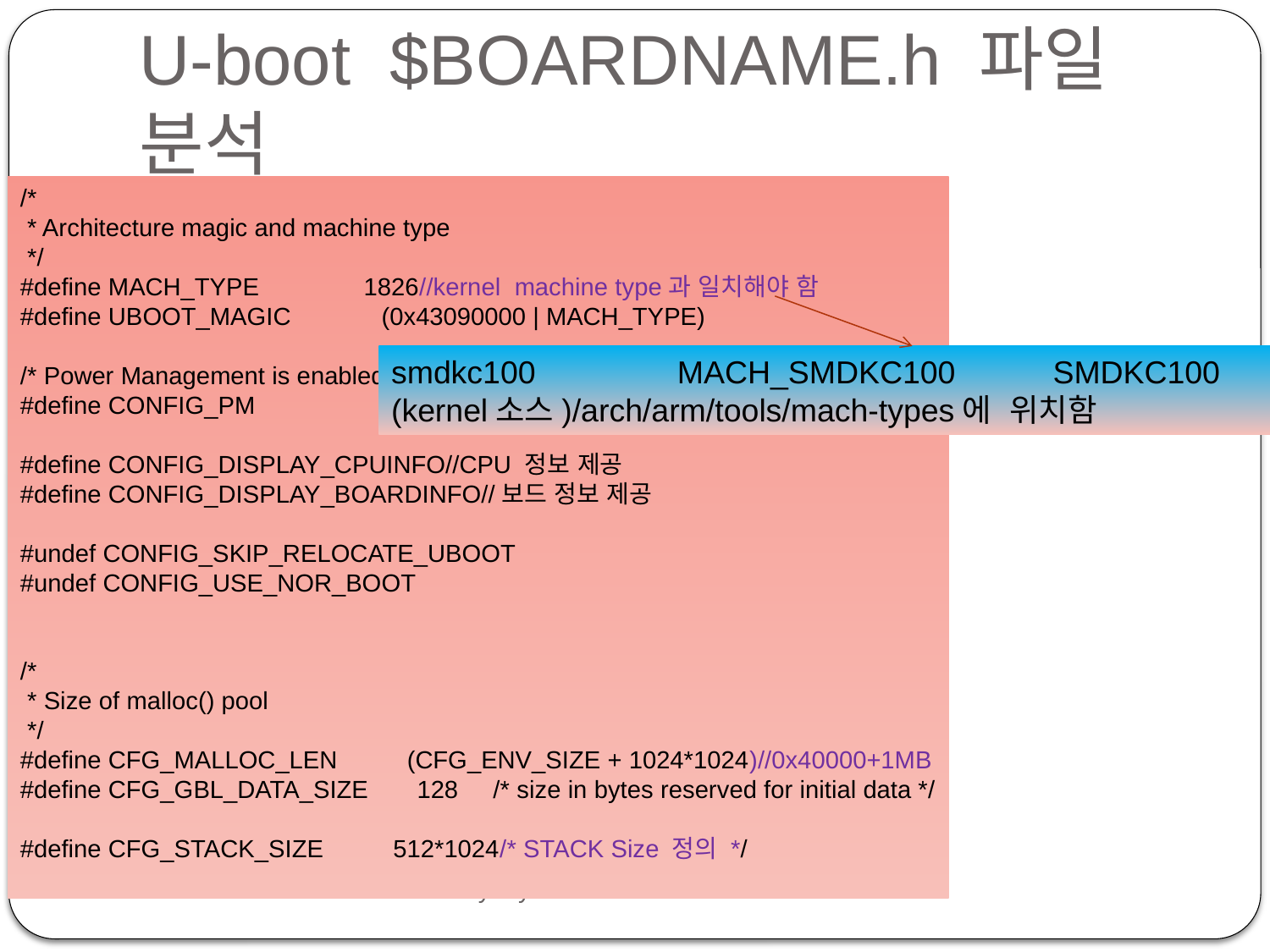

# U-boot  $BOARDNAME.h 파일 분석
/*
 * Architecture magic and machine type
 */
#define MACH_TYPE               1826//kernel  machine type과 일치해야 함
#define UBOOT_MAGIC             (0x43090000 | MACH_TYPE)

/* Power Management is enabled */
#define CONFIG_PM

#define CONFIG_DISPLAY_CPUINFO//CPU 정보 제공
#define CONFIG_DISPLAY_BOARDINFO//보드 정보 제공

#undef CONFIG_SKIP_RELOCATE_UBOOT
#undef CONFIG_USE_NOR_BOOT

/*
 * Size of malloc() pool
 */
#define CFG_MALLOC_LEN          (CFG_ENV_SIZE + 1024*1024)//0x40000+1MB
#define CFG_GBL_DATA_SIZE       128     /* size in bytes reserved for initial data */

#define CFG_STACK_SIZE          512*1024/* STACK Size 정의 */

smdkc100                MACH_SMDKC100           SMDKC100                1826
(kernel소스)/arch/arm/tools/mach-types에  위치함
cafe.naver.com/embeddedcrazyboys